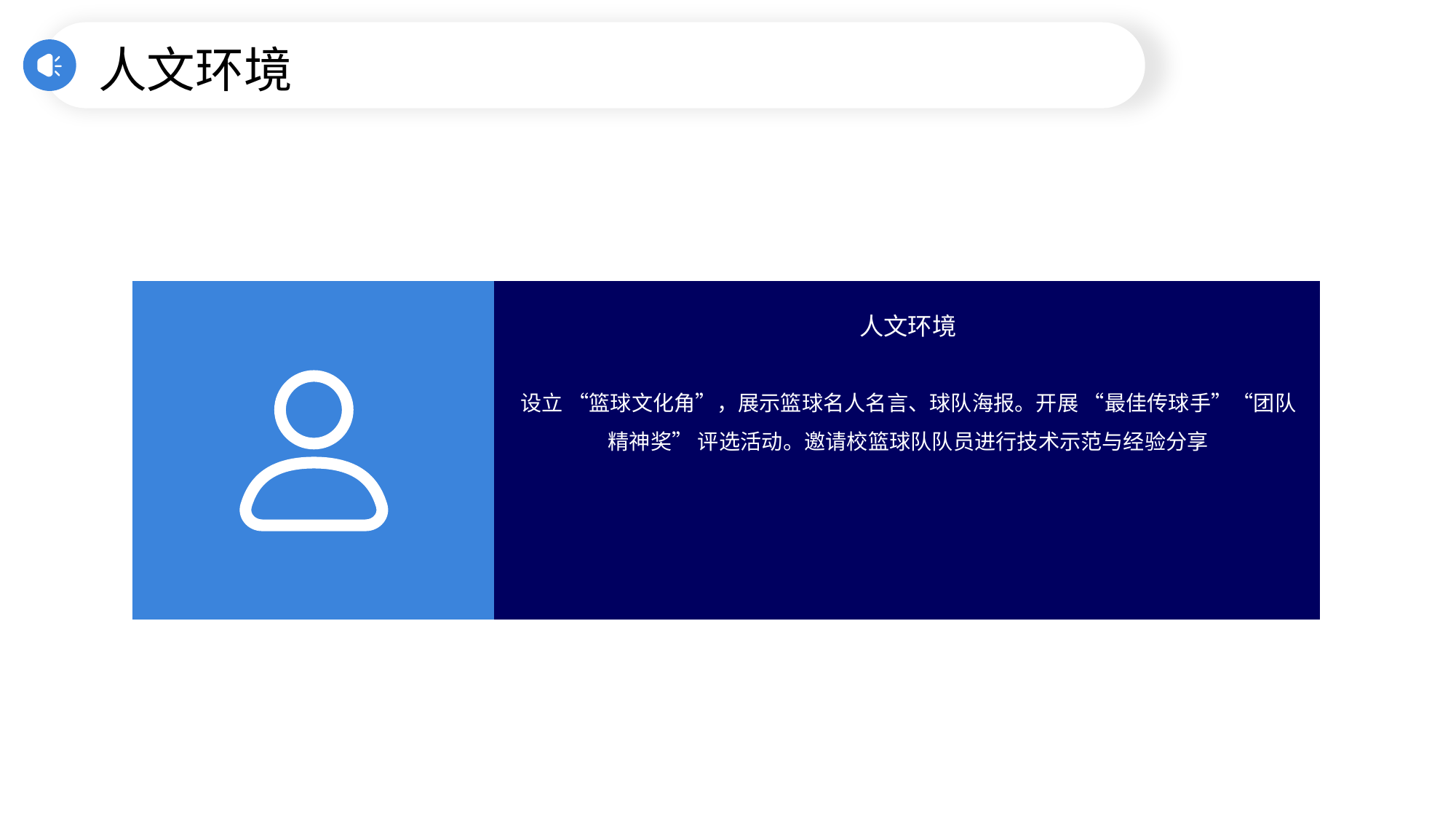

人文环境

人文环境

设立 “篮球文化角”，展示篮球名人名言、球队海报。开展 “最佳传球手”“团队精神奖” 评选活动。邀请校篮球队队员进行技术示范与经验分享